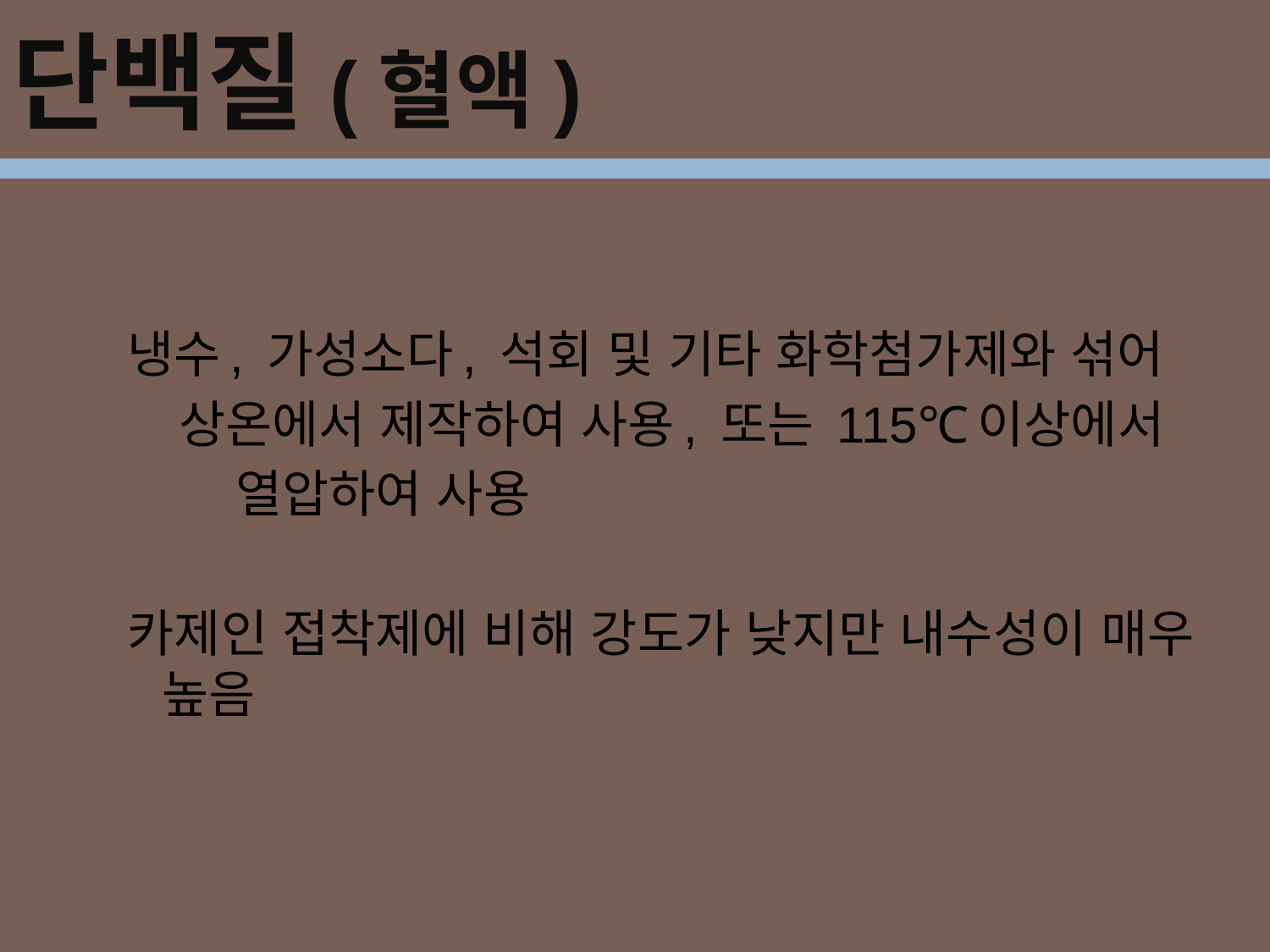

단백질(혈액)
# 혈액 접착제

냉수, 가성소다, 석회 및 기타 화학첨가제와 섞어
   상온에서 제작하여 사용, 또는 115℃이상에서
       열압하여 사용

카제인 접착제에 비해 강도가 낮지만 내수성이 매우 높음